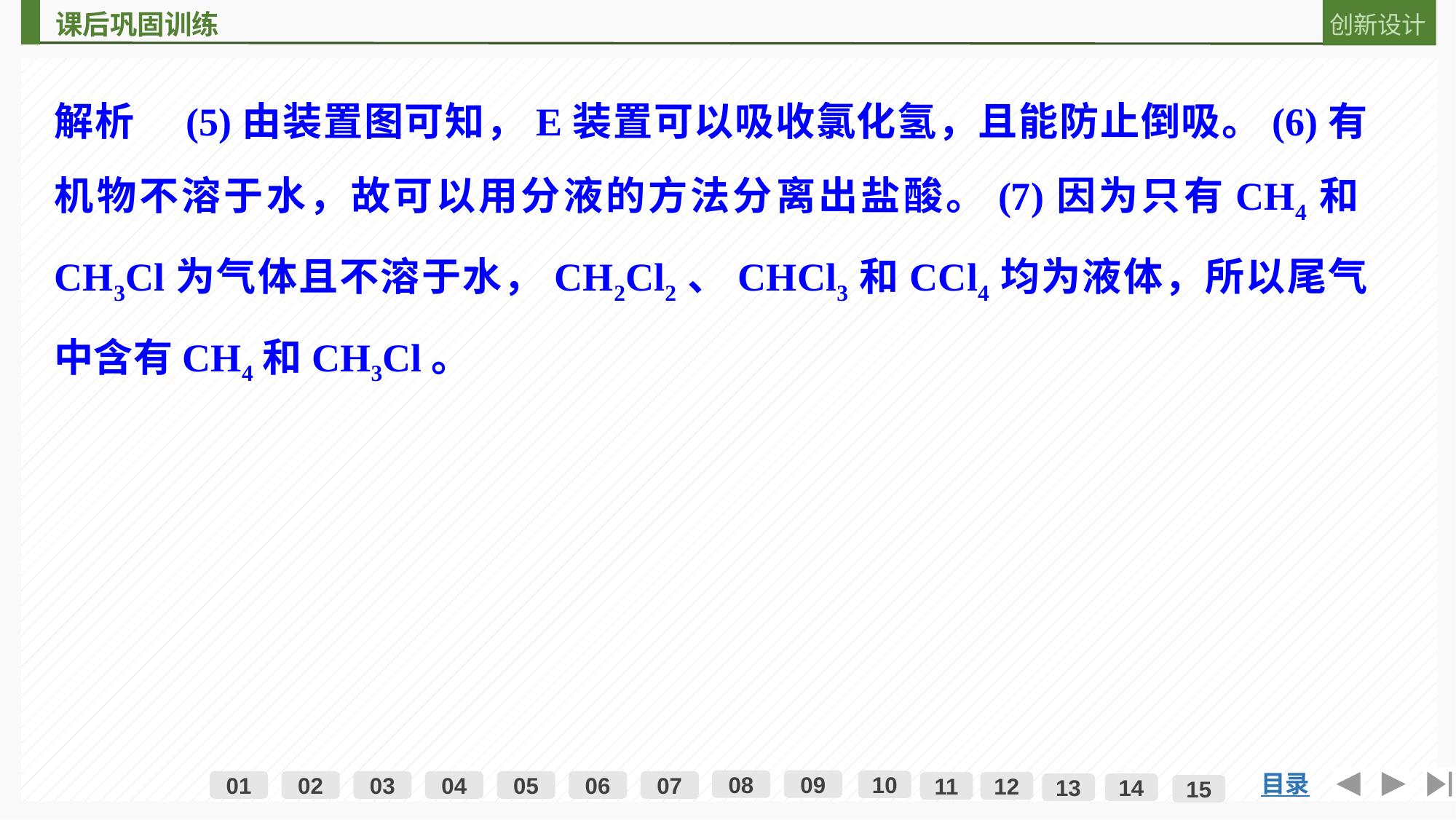

解析　(5)由装置图可知，E装置可以吸收氯化氢，且能防止倒吸。(6)有机物不溶于水，故可以用分液的方法分离出盐酸。(7)因为只有CH4和CH3Cl为气体且不溶于水，CH2Cl2、CHCl3和CCl4均为液体，所以尾气中含有CH4和CH3Cl。